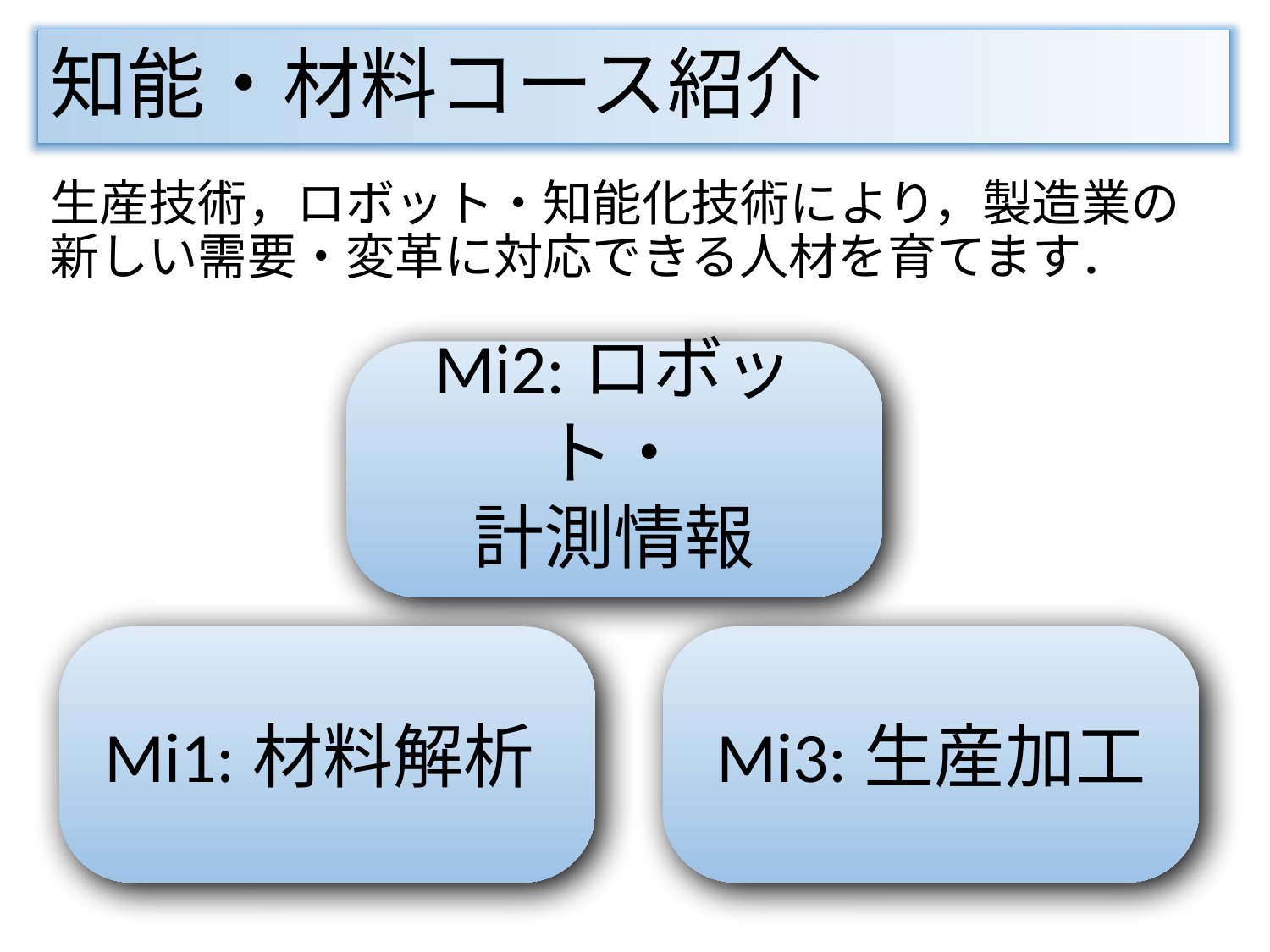

# 知能・材料コース紹介
生産技術，ロボット・知能化技術により，製造業の新しい需要・変革に対応できる人材を育てます．
Mi2:ロボット・
計測情報

Mi1:材料解析
Mi3:生産加工